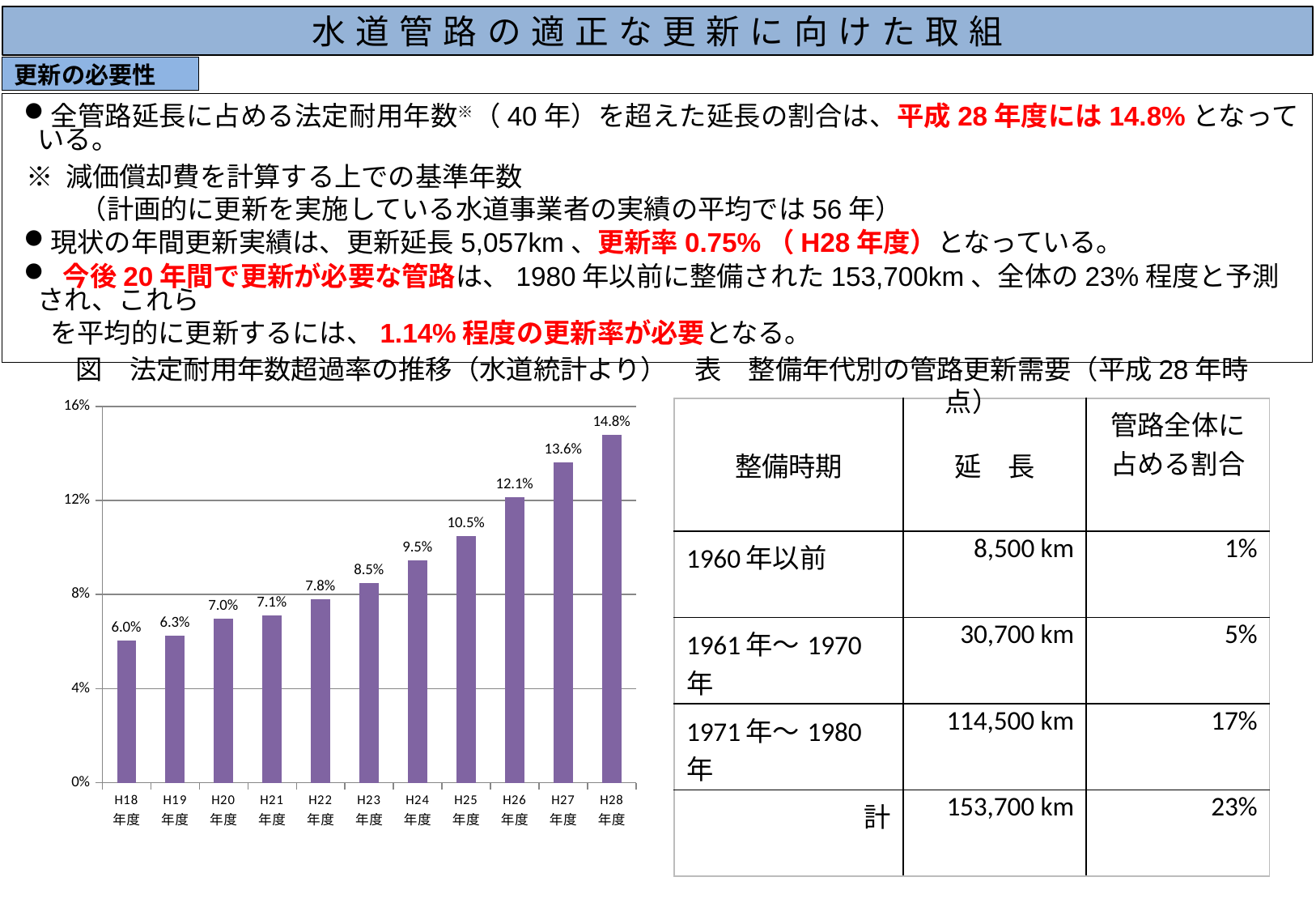

# 水道管路の適正な更新に向けた取組
更新の必要性
全管路延長に占める法定耐用年数※（40年）を超えた延長の割合は、平成28年度には14.8%となっている。
※ 減価償却費を計算する上での基準年数
　　（計画的に更新を実施している水道事業者の実績の平均では56年）
現状の年間更新実績は、更新延長5,057km、更新率0.75%（H28年度）となっている。
 今後20年間で更新が必要な管路は、1980年以前に整備された153,700km、全体の23%程度と予測され、これら
　を平均的に更新するには、1.14%程度の更新率が必要となる。
図　法定耐用年数超過率の推移（水道統計より）

### Chart

| Category | 全　体 |
|---|---|
| H18
年度 | 0.06046365690824797 |
| H19
年度 | 0.06259886877963154 |
| H20
年度 | 0.06972642980921688 |
| H21
年度 | 0.07096705419966534 |
| H22
年度 | 0.0780263280231034 |
| H23
年度 | 0.08499985075708837 |
| H24
年度 | 0.09460723744316919 |
| H25
年度 | 0.10483985536713733 |
| H26
年度 | 0.12147352307159304 |
| H27
年度 | 0.1362318666573717 |
| H28
年度 | 0.14801879230040327 |
表　整備年代別の管路更新需要（平成28年時点）
| 整備時期 | 延　長 | 管路全体に 占める割合 |
| --- | --- | --- |
| 1960年以前 | 8,500 km | 1% |
| 1961年～1970年 | 30,700 km | 5% |
| 1971年～1980年 | 114,500 km | 17% |
| 計 | 153,700 km | 23% |